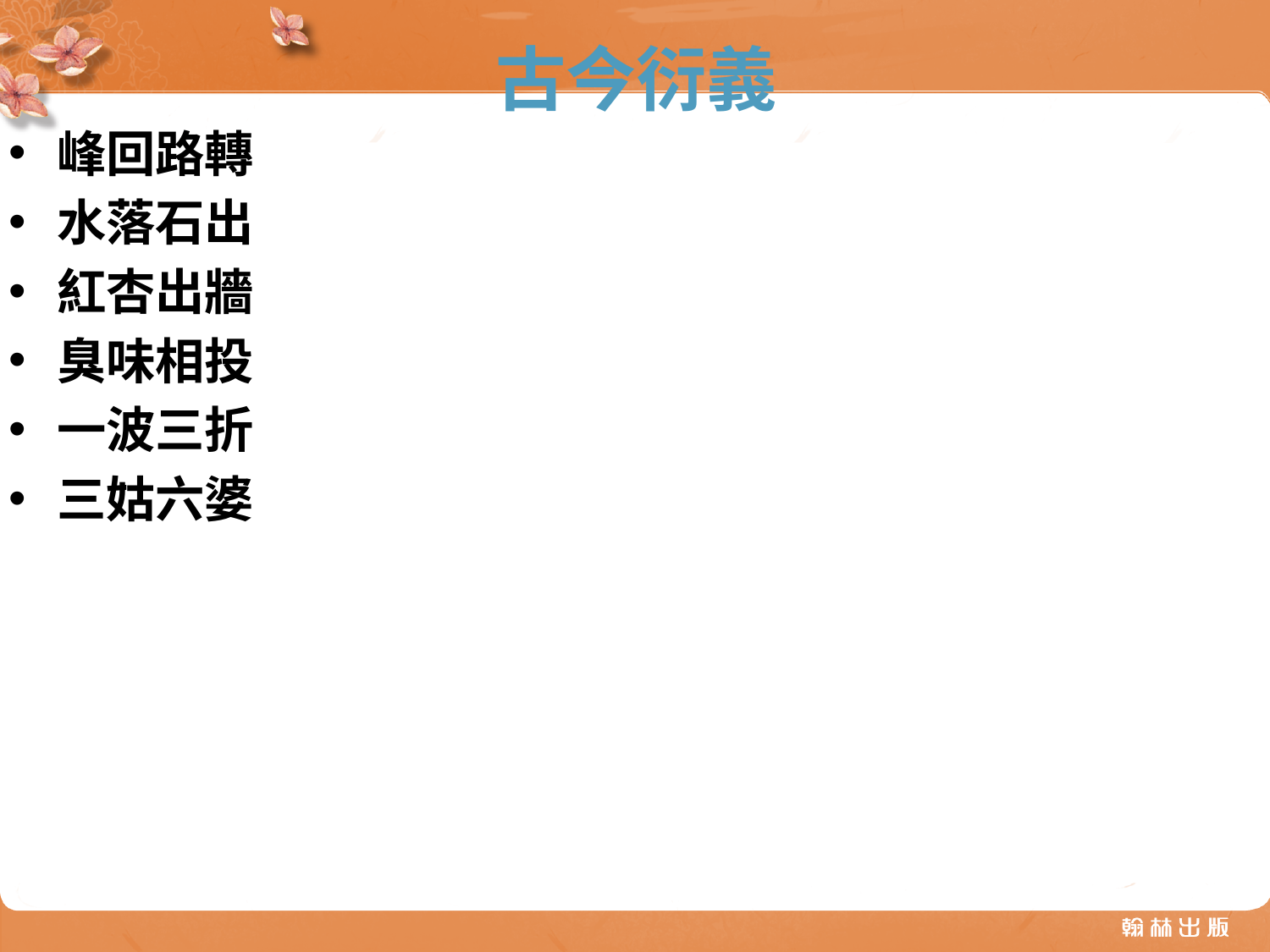

# 古今衍義
峰回路轉
水落石出
紅杏出牆
臭味相投
一波三折
三姑六婆